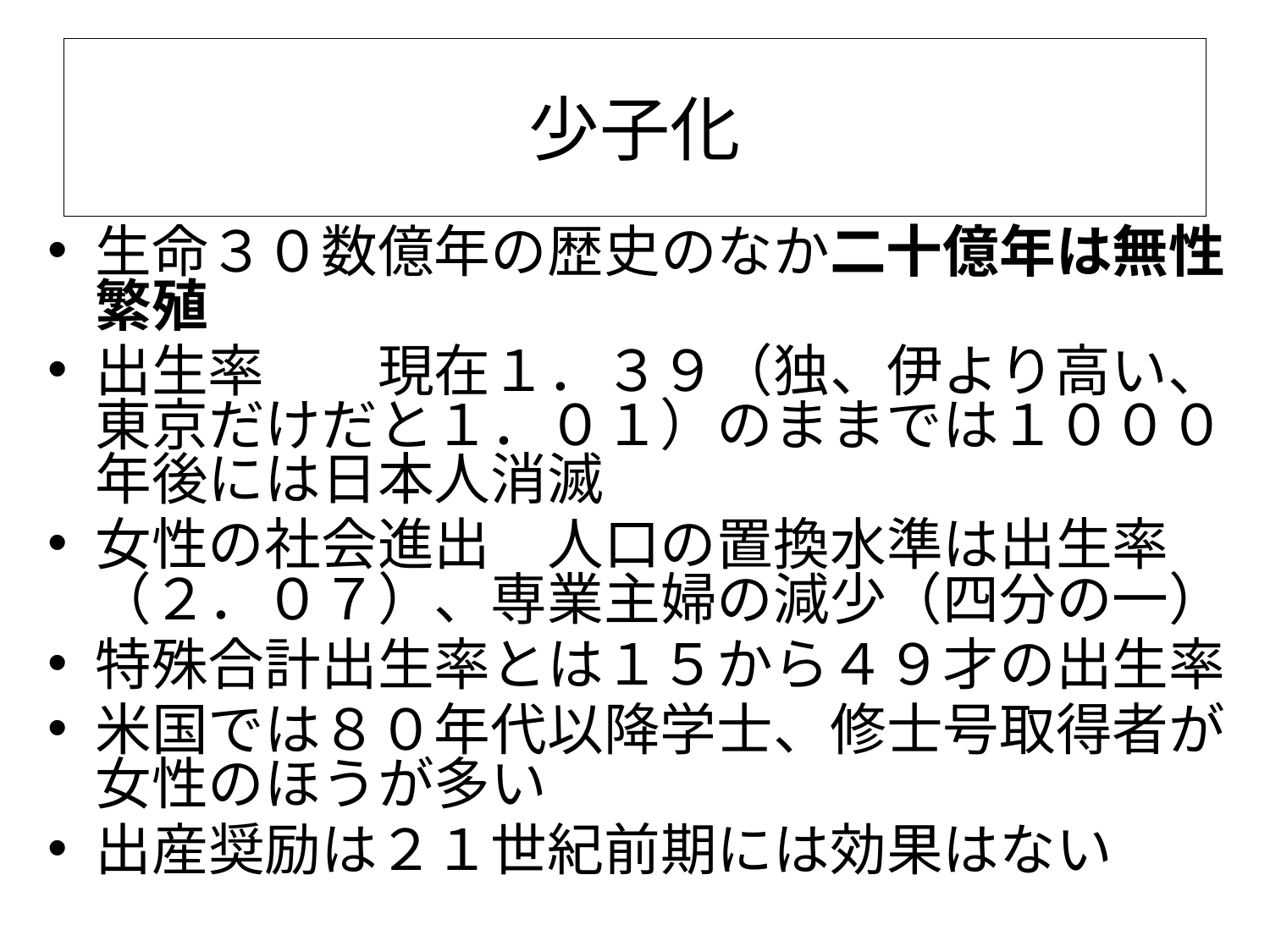

# 少子化
生命３０数億年の歴史のなか二十億年は無性繁殖
出生率　　現在１．３９（独、伊より高い、東京だけだと１．０１）のままでは１０００年後には日本人消滅
女性の社会進出　人口の置換水準は出生率（２．０７）、専業主婦の減少（四分の一）
特殊合計出生率とは１５から４９才の出生率
米国では８０年代以降学士、修士号取得者が女性のほうが多い
出産奨励は２１世紀前期には効果はない